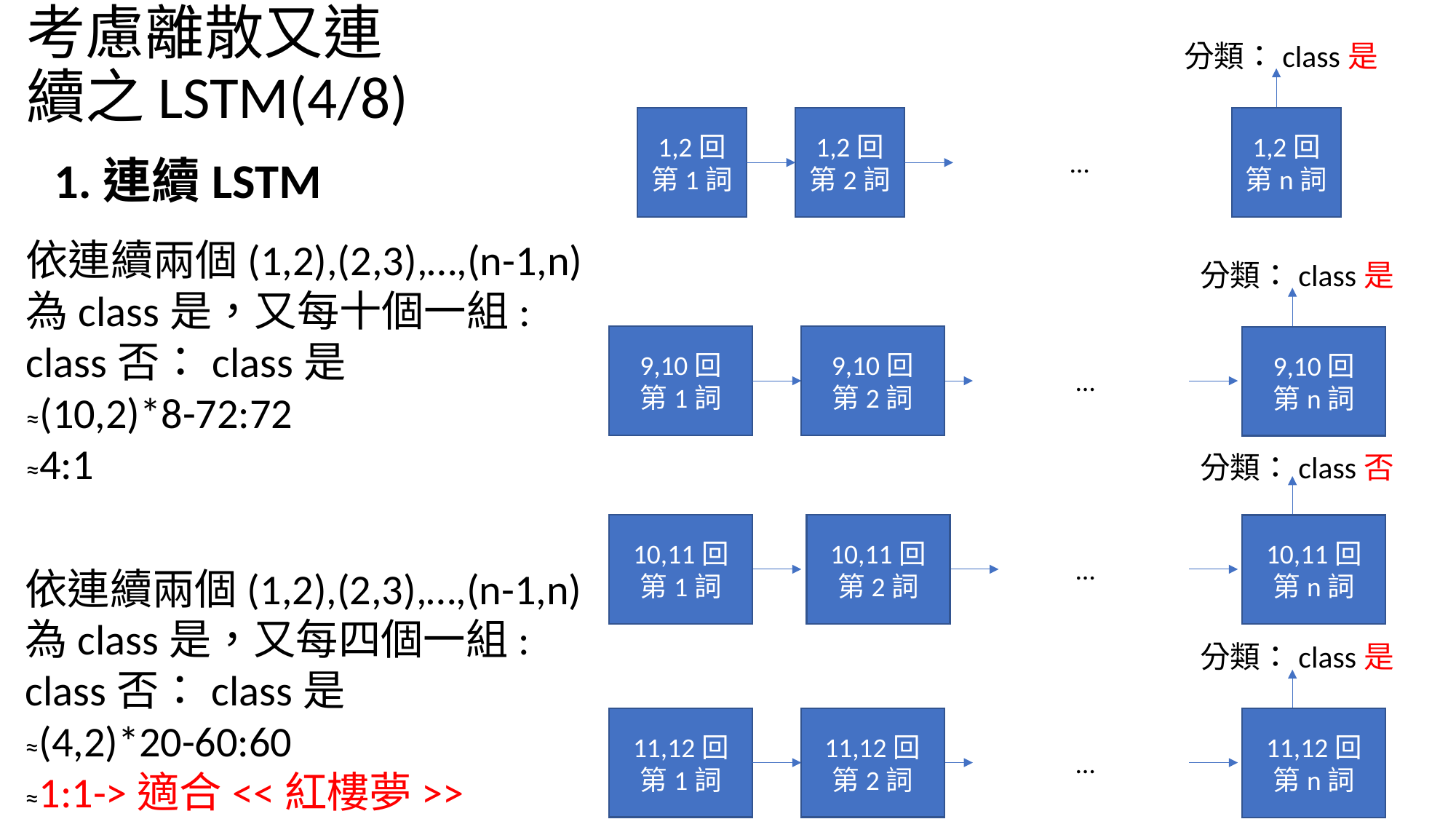

# 考慮離散又連續之LSTM(4/8)
分類：class是
1,2回第1詞
1,2回第2詞
1,2回第n詞
…
1.連續LSTM
依連續兩個(1,2),(2,3),…,(n-1,n)
為class是，又每十個一組:
class否：class是
≈(10,2)*8-72:72
≈4:1
分類：class是
9,10回
第1詞
9,10回
第2詞
9,10回
第n詞
…
分類：class否
10,11回
第1詞
10,11回
第2詞
10,11回
第n詞
…
依連續兩個(1,2),(2,3),…,(n-1,n)
為class是，又每四個一組:
class否：class是
≈(4,2)*20-60:60
≈1:1->適合<<紅樓夢>>
分類：class是
11,12回
第1詞
11,12回
第2詞
11,12回
第n詞
…